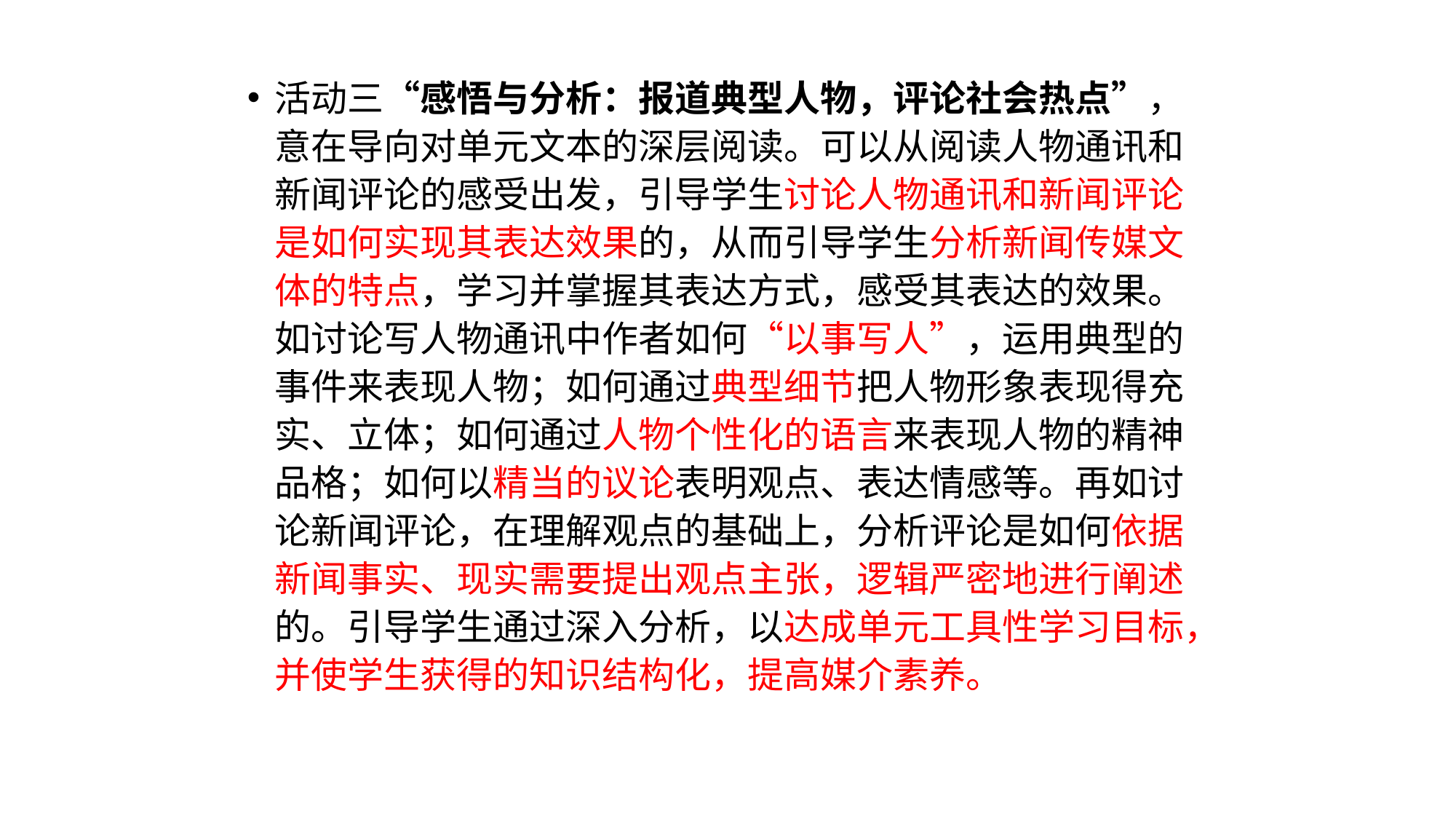

活动三“感悟与分析：报道典型人物，评论社会热点”，意在导向对单元文本的深层阅读。可以从阅读人物通讯和新闻评论的感受出发，引导学生讨论人物通讯和新闻评论是如何实现其表达效果的，从而引导学生分析新闻传媒文体的特点，学习并掌握其表达方式，感受其表达的效果。如讨论写人物通讯中作者如何“以事写人”，运用典型的事件来表现人物；如何通过典型细节把人物形象表现得充实、立体；如何通过人物个性化的语言来表现人物的精神品格；如何以精当的议论表明观点、表达情感等。再如讨论新闻评论，在理解观点的基础上，分析评论是如何依据新闻事实、现实需要提出观点主张，逻辑严密地进行阐述的。引导学生通过深入分析，以达成单元工具性学习目标，并使学生获得的知识结构化，提高媒介素养。